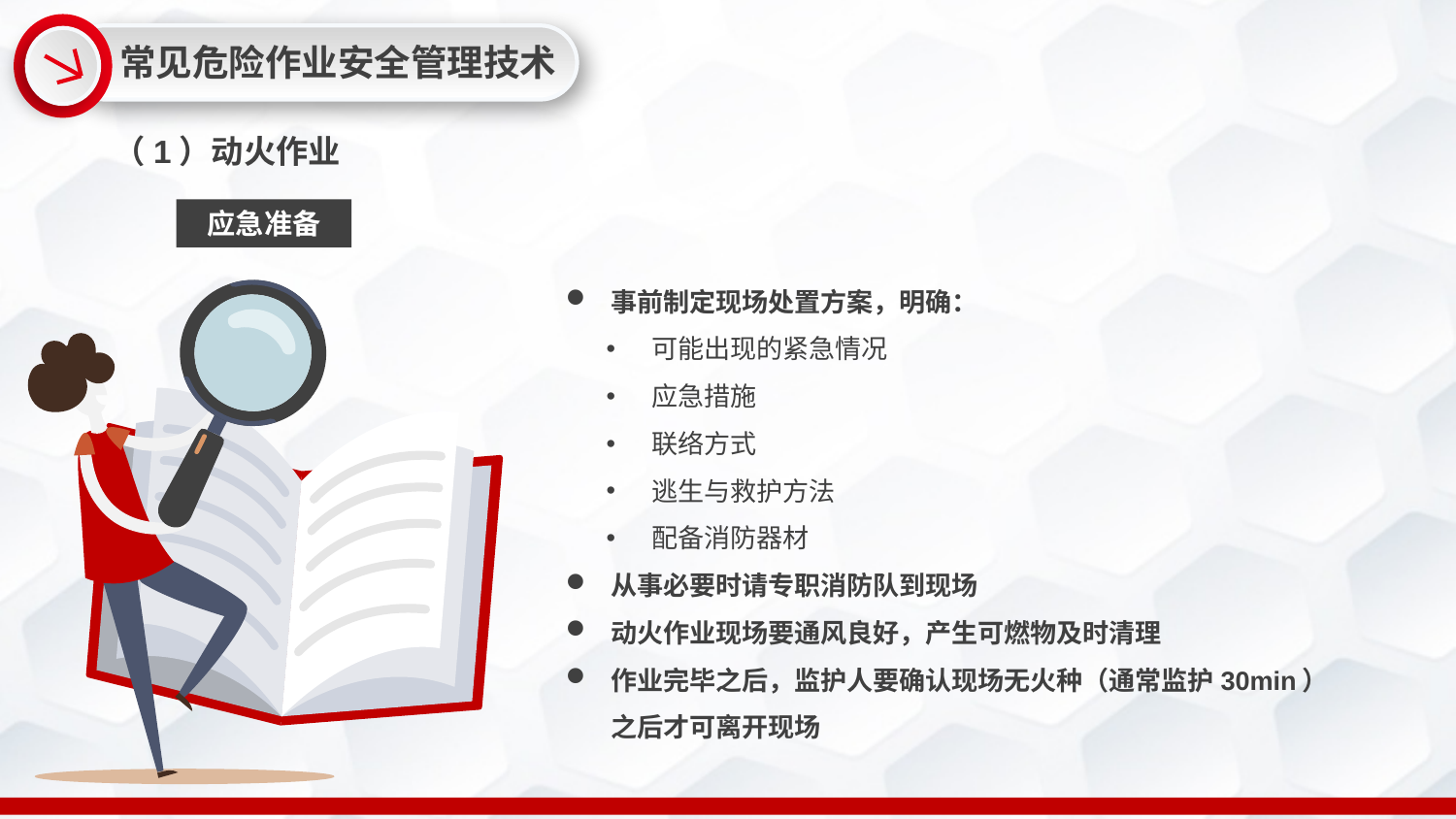

常见危险作业安全管理技术
（1）动火作业
应急准备
事前制定现场处置方案，明确：
可能出现的紧急情况
应急措施
联络方式
逃生与救护方法
配备消防器材
从事必要时请专职消防队到现场
动火作业现场要通风良好，产生可燃物及时清理
作业完毕之后，监护人要确认现场无火种（通常监护30min）之后才可离开现场